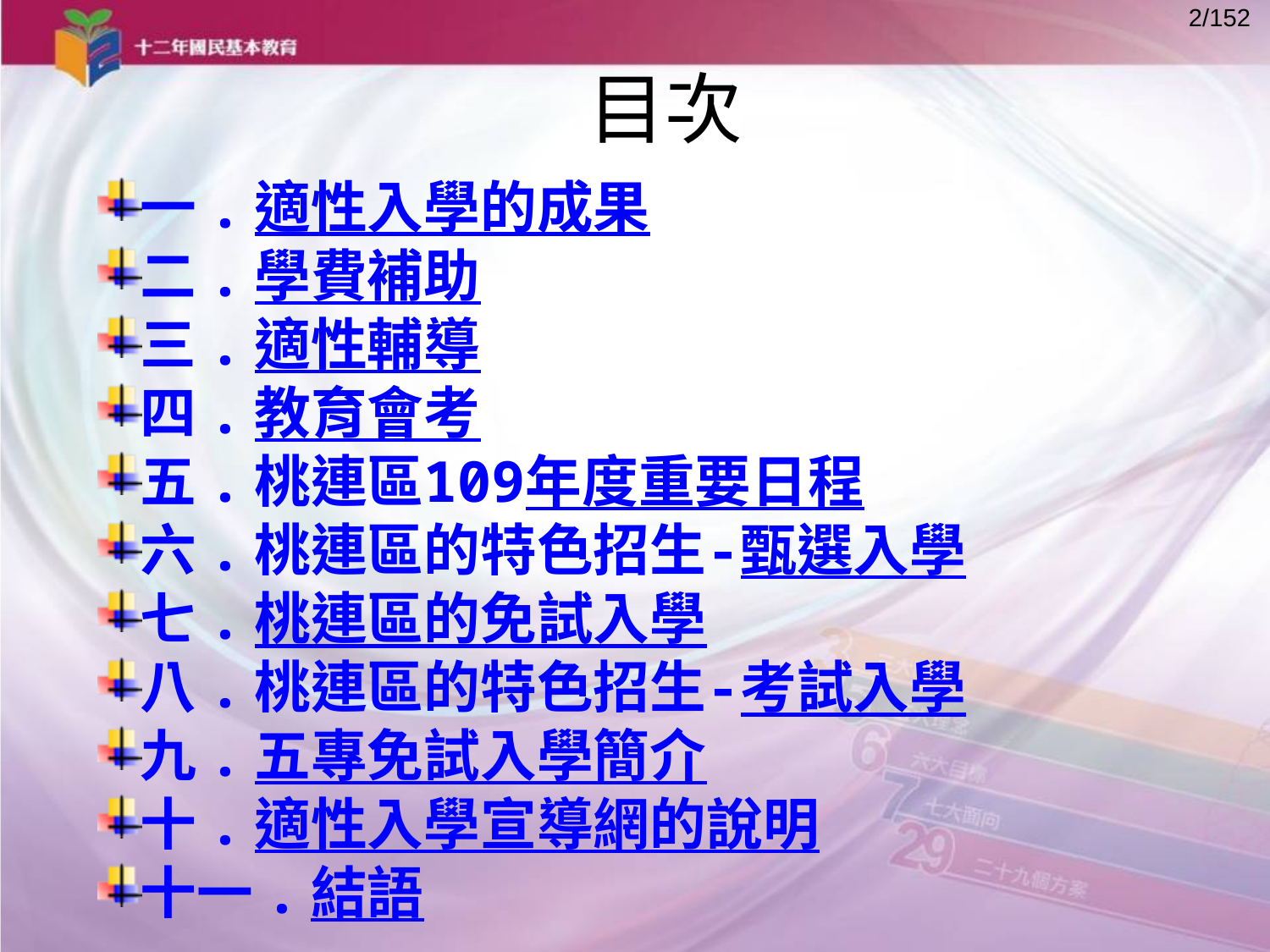

目次
一.適性入學的成果
二.學費補助
三.適性輔導
四.教育會考
五.桃連區109年度重要日程
六.桃連區的特色招生-甄選入學
七.桃連區的免試入學
八.桃連區的特色招生-考試入學
九.五專免試入學簡介
十.適性入學宣導網的說明
十一.結語